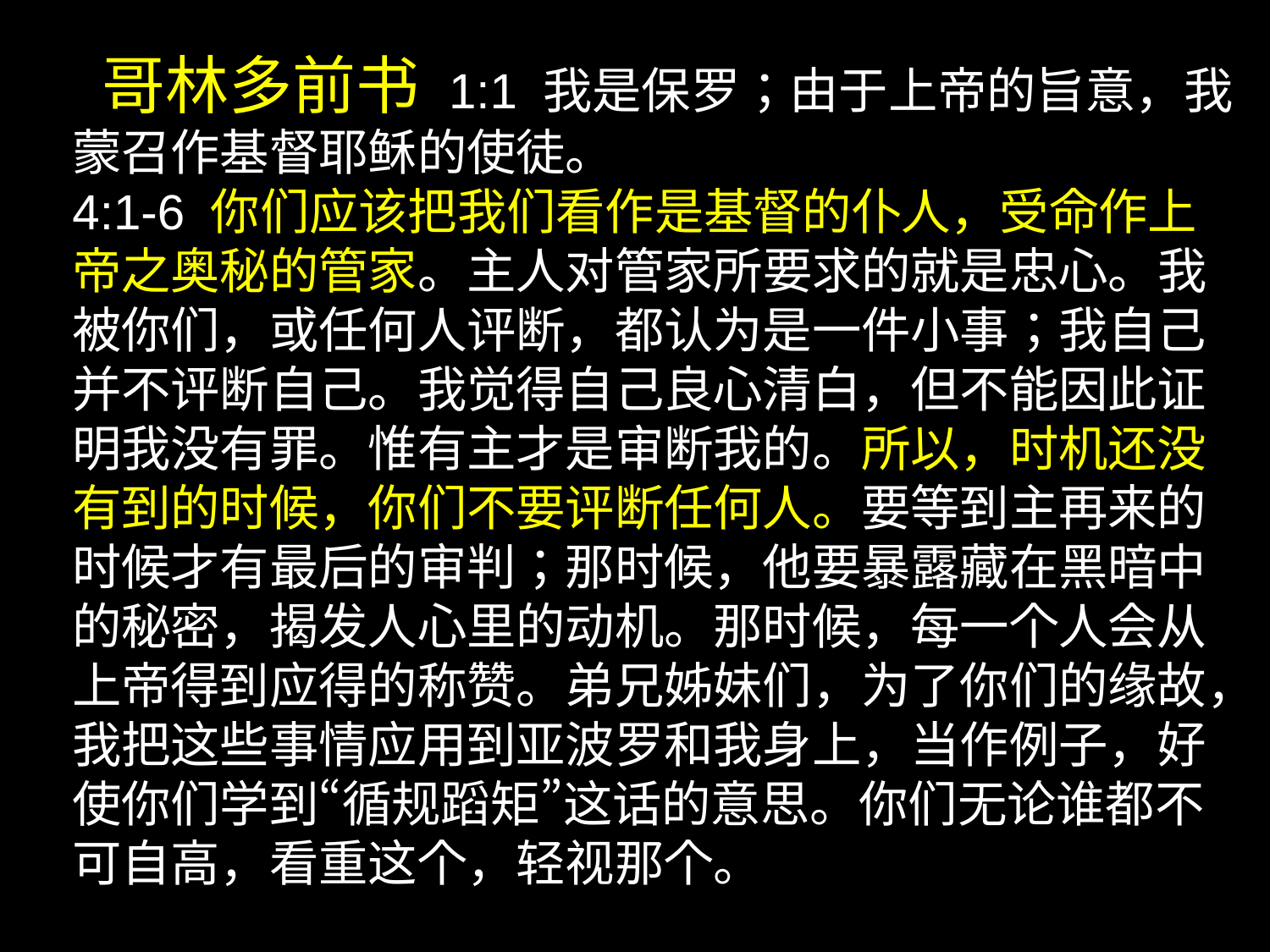

哥林多前书 1:1 我是保罗；由于上帝的旨意，我蒙召作基督耶稣的使徒。
4:1-6 你们应该把我们看作是基督的仆人，受命作上帝之奥秘的管家。主人对管家所要求的就是忠心。我被你们，或任何人评断，都认为是一件小事；我自己并不评断自己。我觉得自己良心清白，但不能因此证明我没有罪。惟有主才是审断我的。所以，时机还没有到的时候，你们不要评断任何人。要等到主再来的时候才有最后的审判；那时候，他要暴露藏在黑暗中的秘密，揭发人心里的动机。那时候，每一个人会从上帝得到应得的称赞。弟兄姊妹们，为了你们的缘故，我把这些事情应用到亚波罗和我身上，当作例子，好使你们学到“循规蹈矩”这话的意思。你们无论谁都不可自高，看重这个，轻视那个。